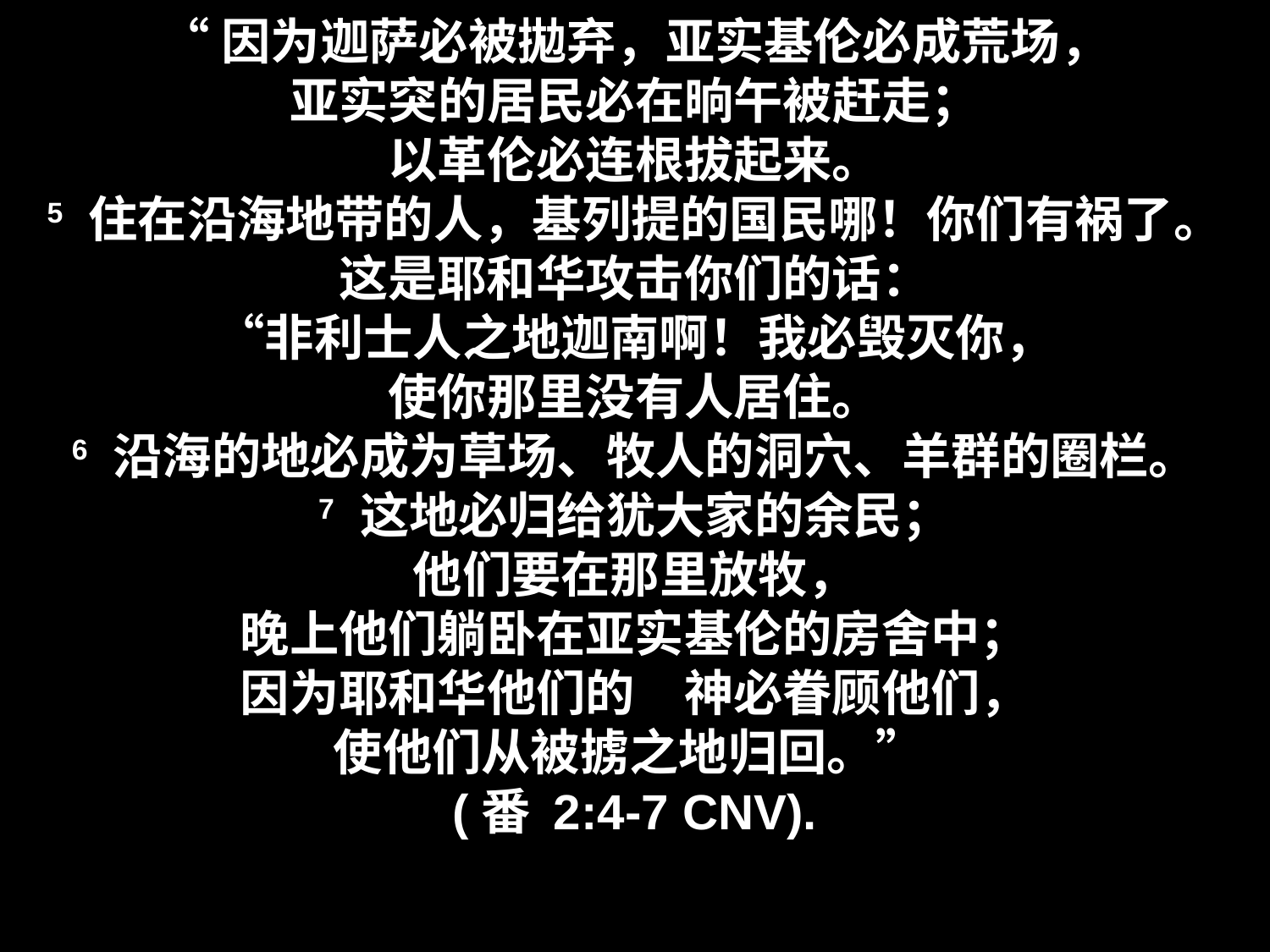

# “因为迦萨必被拋弃，亚实基伦必成荒场， 亚实突的居民必在晌午被赶走； 以革伦必连根拔起来。 5 住在沿海地带的人，基列提的国民哪！你们有祸了。 这是耶和华攻击你们的话： “非利士人之地迦南啊！我必毁灭你， 使你那里没有人居住。 6 沿海的地必成为草场、牧人的洞穴、羊群的圈栏。 7 这地必归给犹大家的余民； 他们要在那里放牧， 晚上他们躺卧在亚实基伦的房舍中； 因为耶和华他们的　神必眷顾他们， 使他们从被掳之地归回。” (番 2:4-7 CNV).